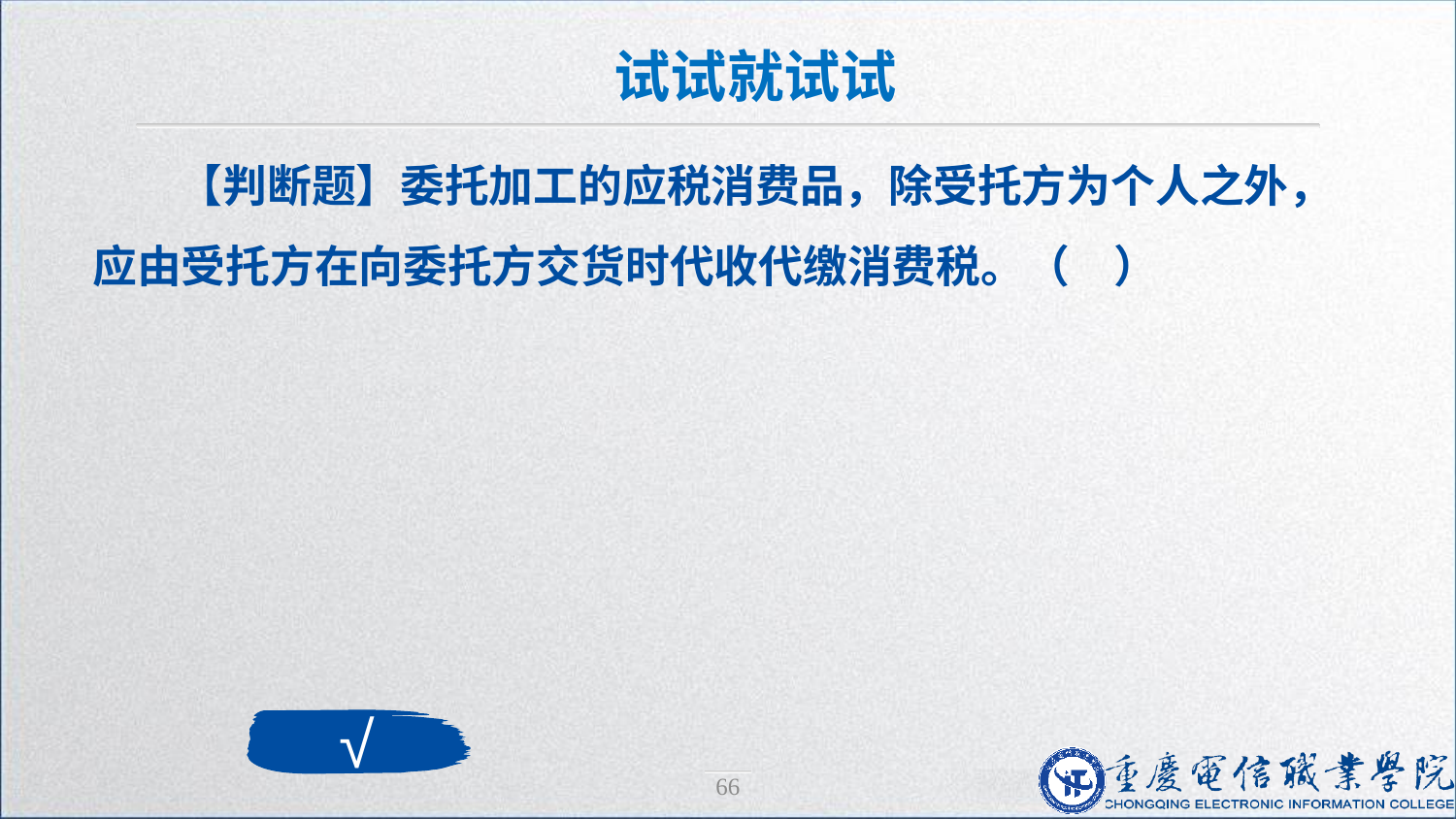

试试就试试
【判断题】委托加工的应税消费品，除受托方为个人之外，应由受托方在向委托方交货时代收代缴消费税。（　）

√
66